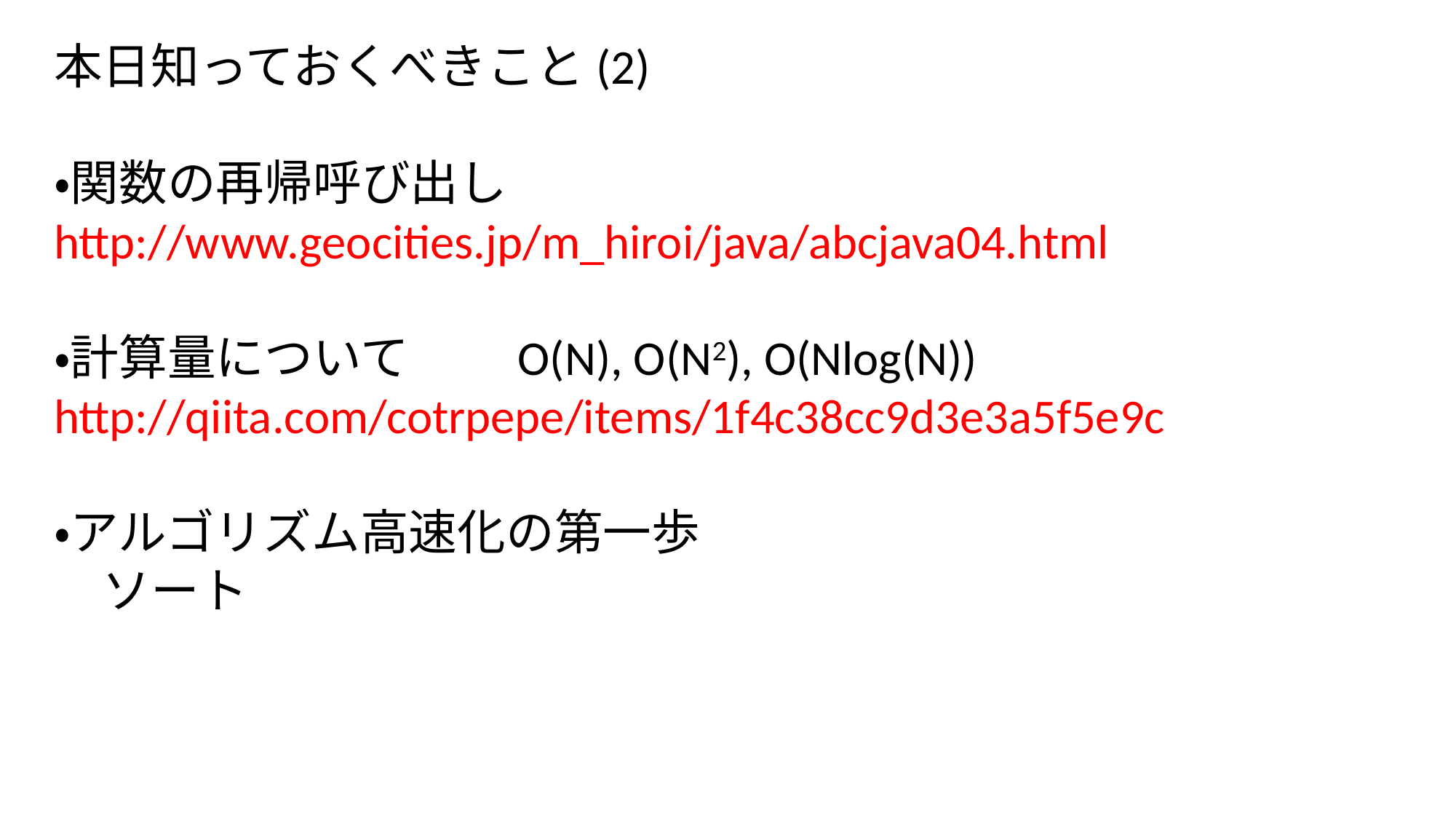

本日知っておくべきこと(2)

・関数の再帰呼び出し
http://www.geocities.jp/m_hiroi/java/abcjava04.html

・計算量について　　O(N), O(N2), O(Nlog(N))
http://qiita.com/cotrpepe/items/1f4c38cc9d3e3a5f5e9c

・アルゴリズム高速化の第一歩
　ソート